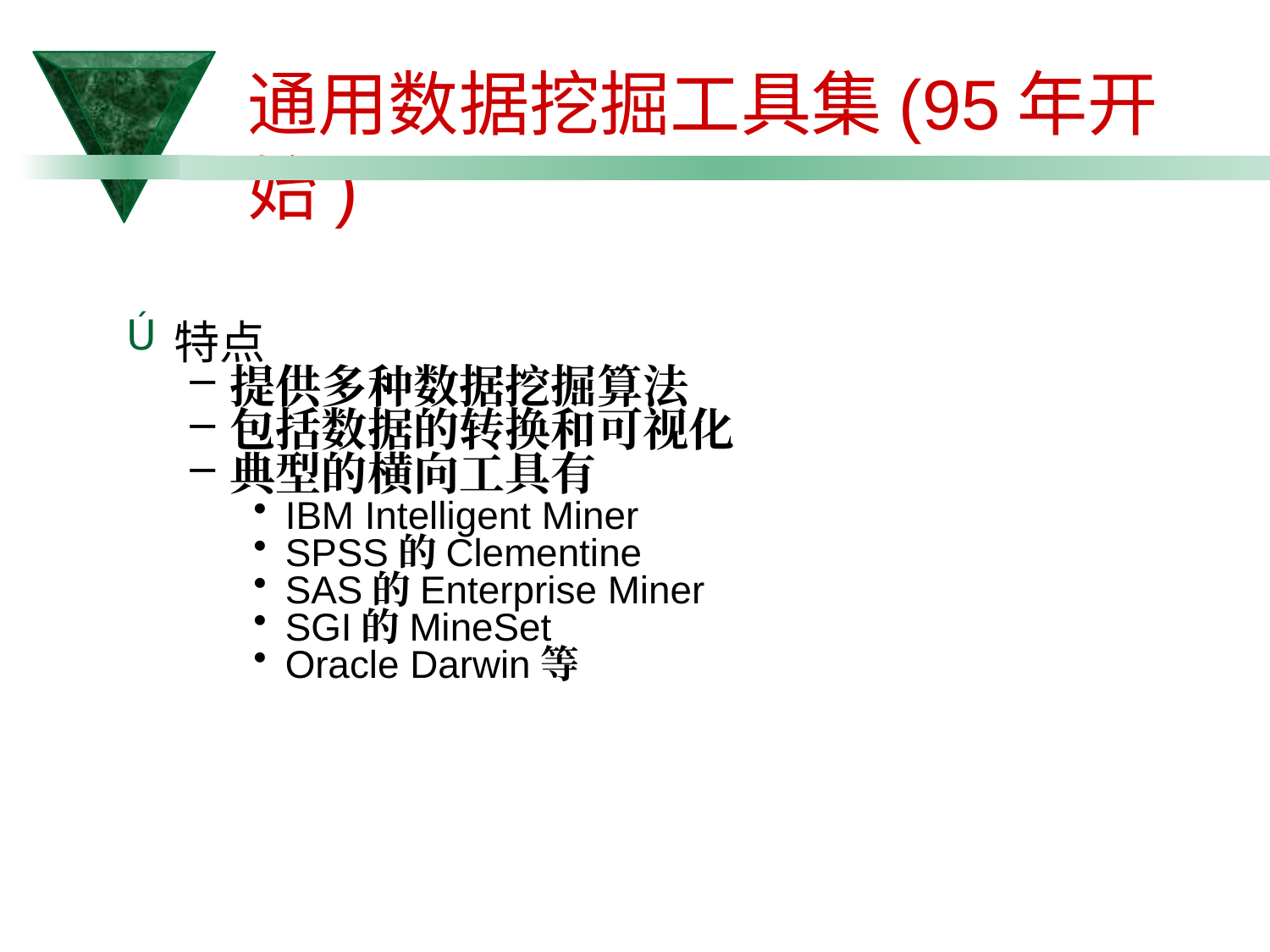

通用数据挖掘工具集(95年开始)

特点
提供多种数据挖掘算法
包括数据的转换和可视化
典型的横向工具有
IBM Intelligent Miner
SPSS的Clementine
SAS的Enterprise Miner
SGI的MineSet
Oracle Darwin等